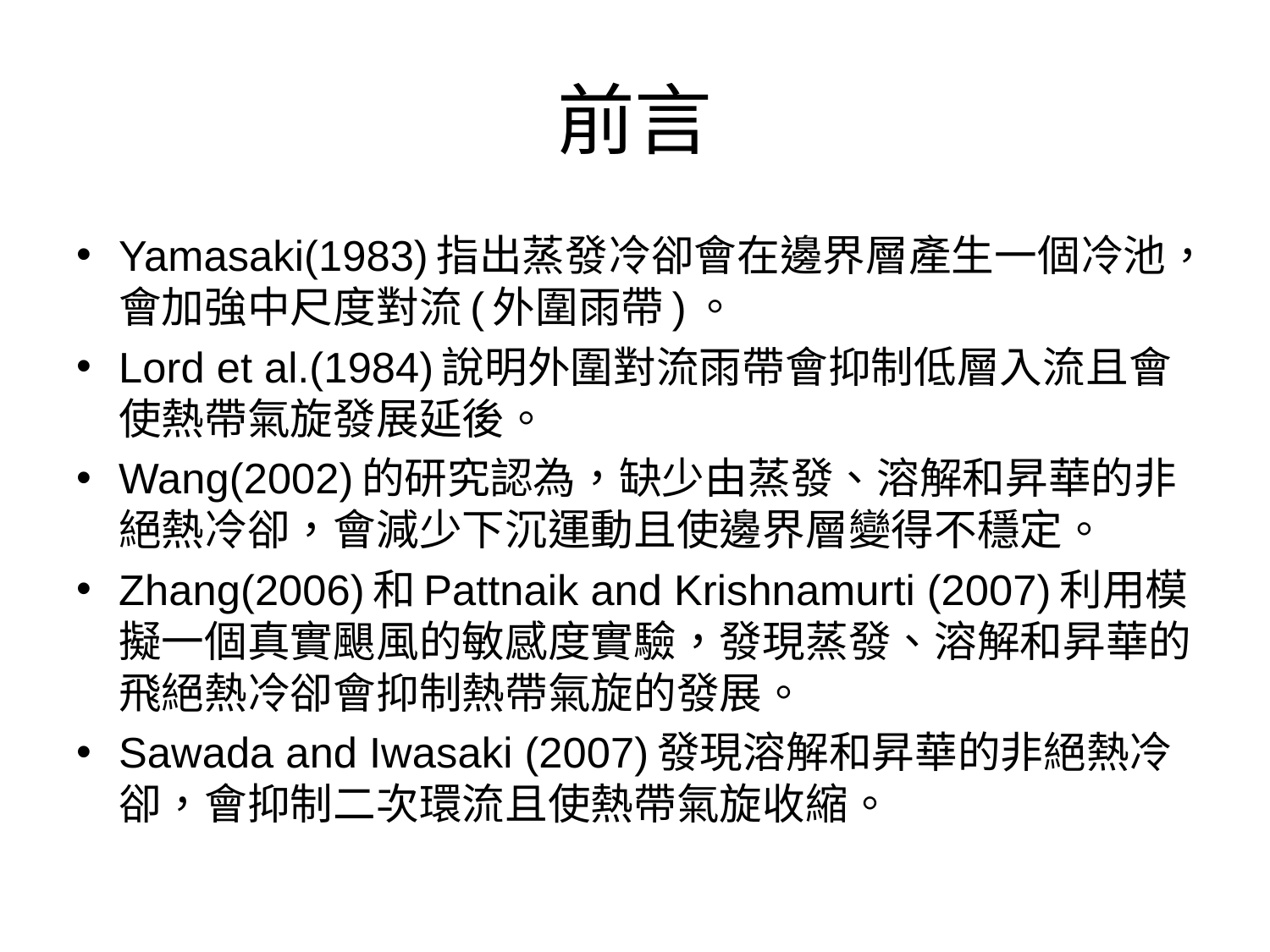

# 前言
Yamasaki(1983)指出蒸發冷卻會在邊界層產生一個冷池，會加強中尺度對流(外圍雨帶)。
Lord et al.(1984)說明外圍對流雨帶會抑制低層入流且會使熱帶氣旋發展延後。
Wang(2002)的研究認為，缺少由蒸發、溶解和昇華的非絕熱冷卻，會減少下沉運動且使邊界層變得不穩定。
Zhang(2006)和Pattnaik and Krishnamurti (2007)利用模擬一個真實颶風的敏感度實驗，發現蒸發、溶解和昇華的飛絕熱冷卻會抑制熱帶氣旋的發展。
Sawada and Iwasaki (2007)發現溶解和昇華的非絕熱冷卻，會抑制二次環流且使熱帶氣旋收縮。